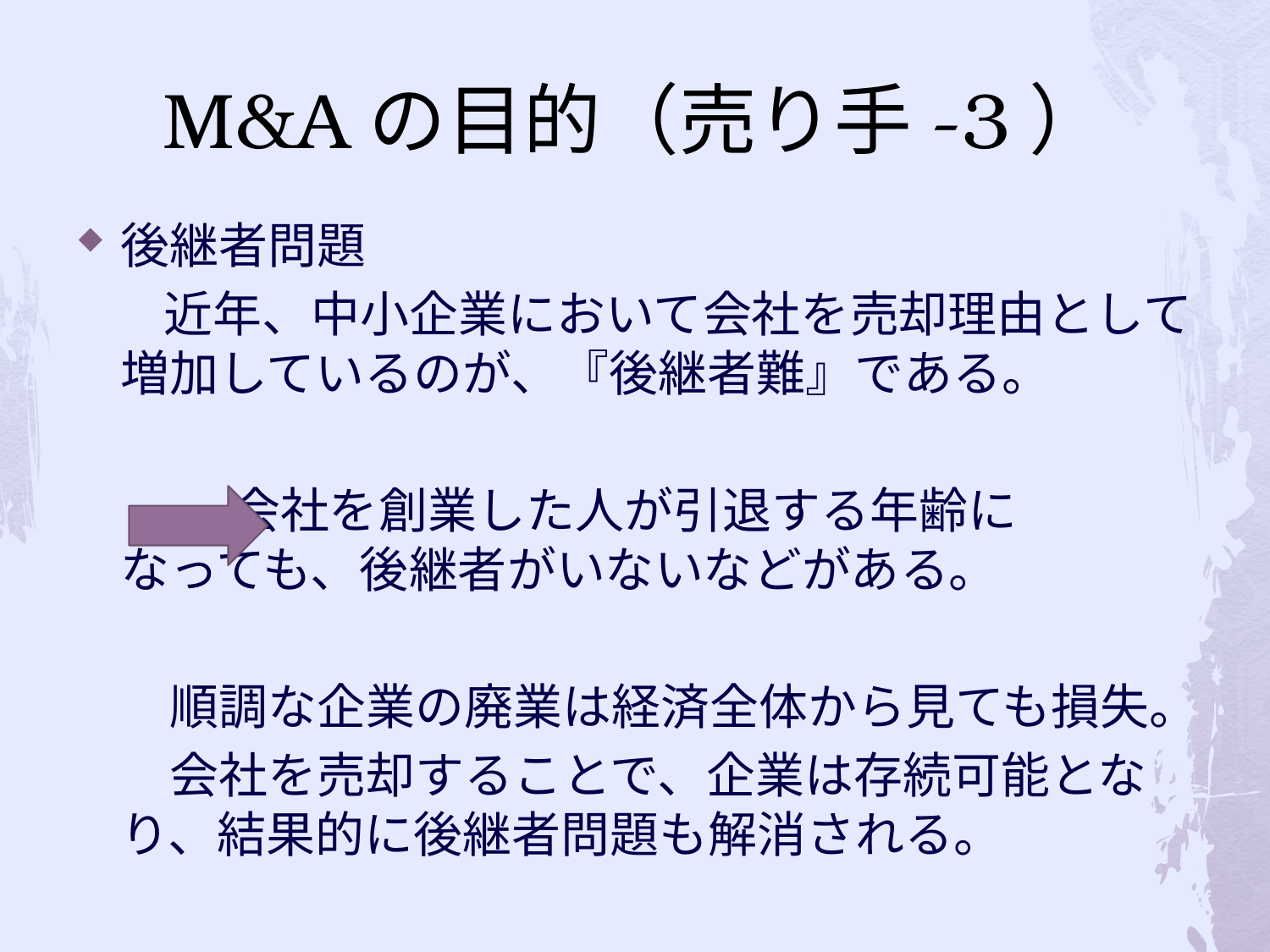

# M&Aの目的（売り手-3）
後継者問題
	   近年、中小企業において会社を売却理由として増加しているのが、『後継者難』である。

	　		会社を創業した人が引退する年齢に		なっても、後継者がいないなどがある。

	　順調な企業の廃業は経済全体から見ても損失。
	　会社を売却することで、企業は存続可能となり、結果的に後継者問題も解消される。